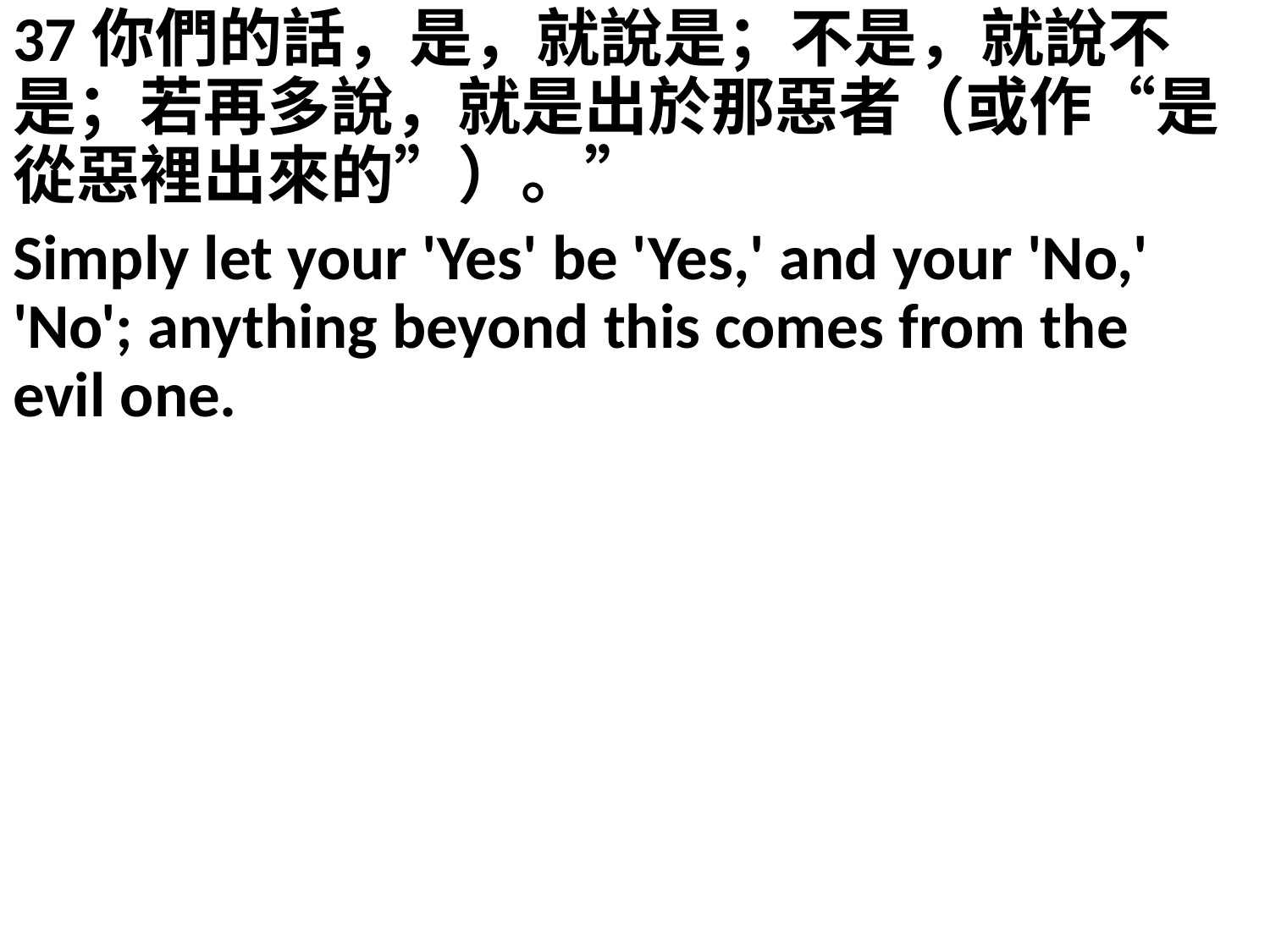

37你們的話，是，就說是；不是，就說不是；若再多說，就是出於那惡者（或作“是從惡裡出來的”）。”
Simply let your 'Yes' be 'Yes,' and your 'No,' 'No'; anything beyond this comes from the evil one.